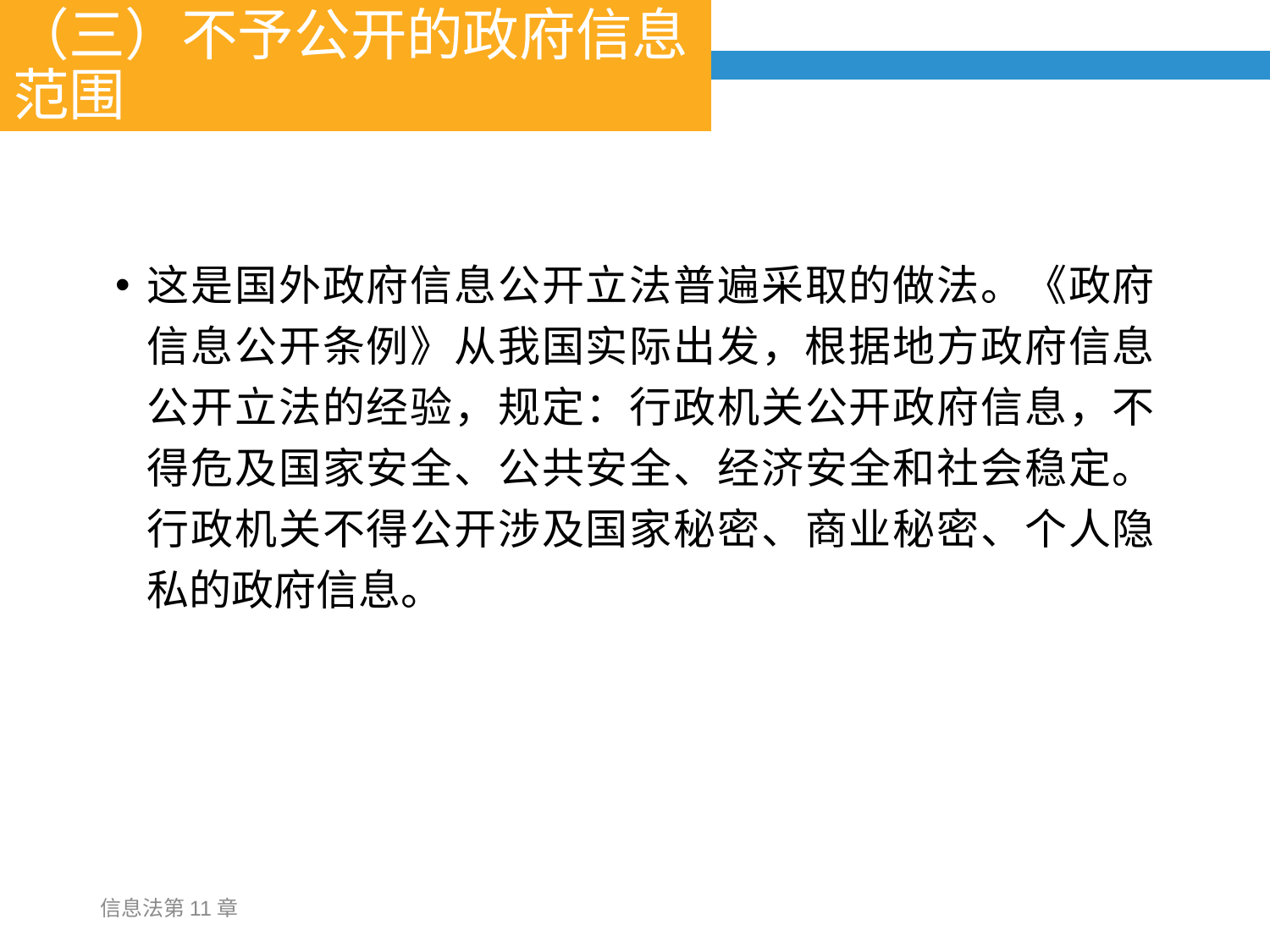

# （三）不予公开的政府信息范围
这是国外政府信息公开立法普遍采取的做法。《政府信息公开条例》从我国实际出发，根据地方政府信息公开立法的经验，规定：行政机关公开政府信息，不得危及国家安全、公共安全、经济安全和社会稳定。行政机关不得公开涉及国家秘密、商业秘密、个人隐私的政府信息。

信息法第11章